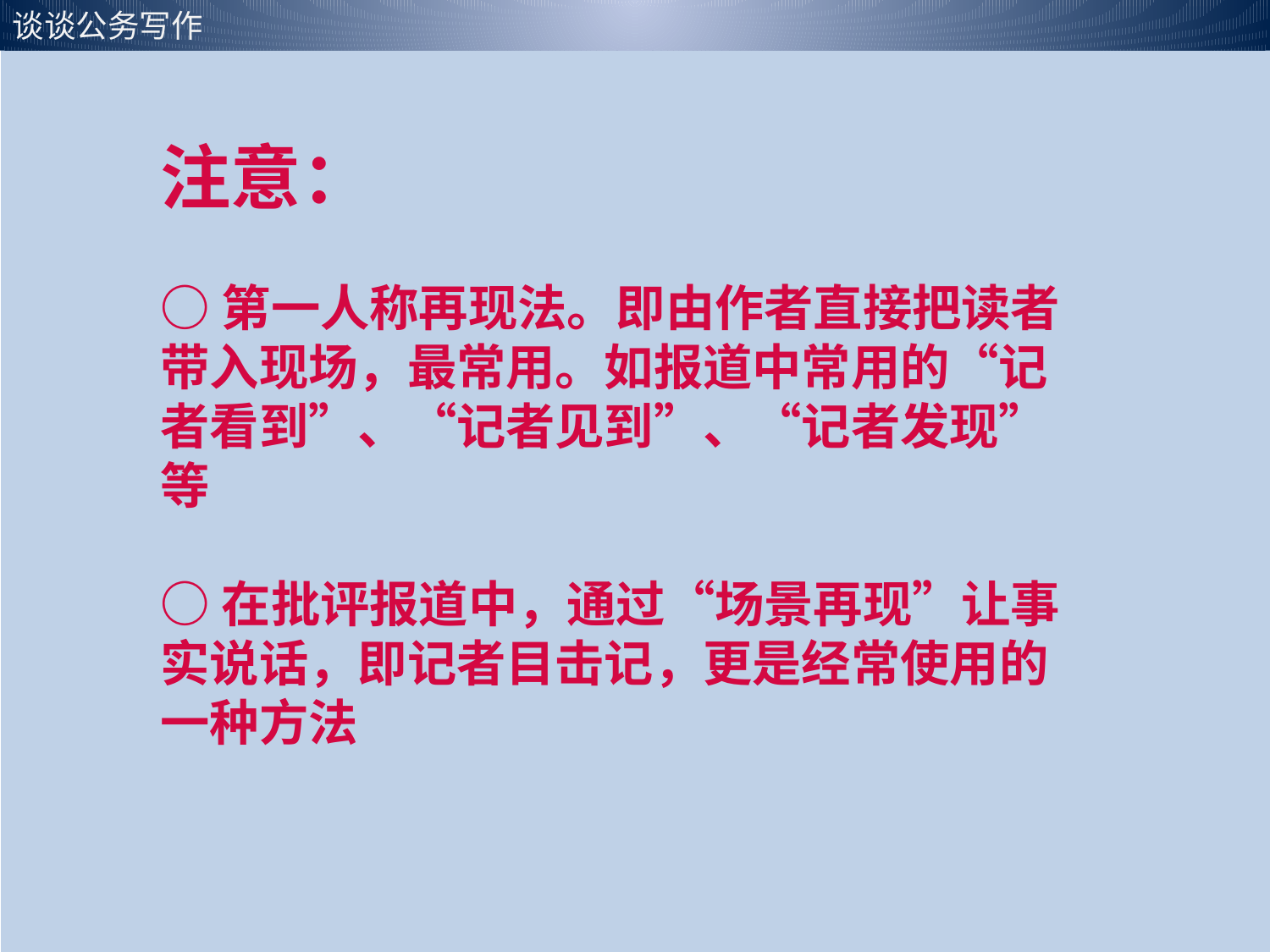

注意：

○第一人称再现法。即由作者直接把读者带入现场，最常用。如报道中常用的“记者看到”、“记者见到”、“记者发现”等

○在批评报道中，通过“场景再现”让事实说话，即记者目击记，更是经常使用的一种方法